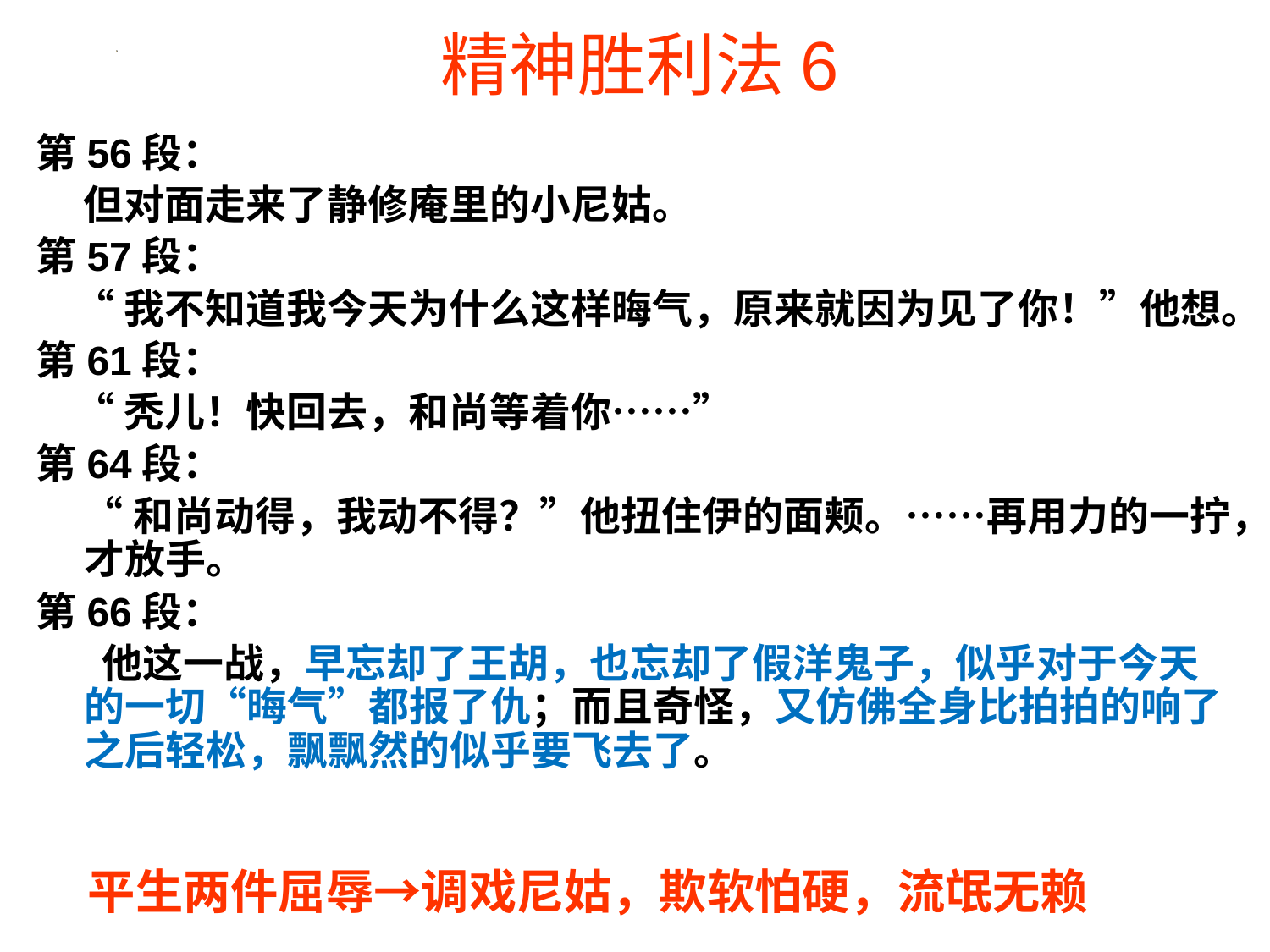

# 精神胜利法6
第56段：
    但对面走来了静修庵里的小尼姑。
第57段：
    “我不知道我今天为什么这样晦气，原来就因为见了你！”他想。
第61段：
    “秃儿！快回去，和尚等着你……”
第64段：
     “和尚动得，我动不得？”他扭住伊的面颊。……再用力的一拧，才放手。
第66段：
      他这一战，早忘却了王胡，也忘却了假洋鬼子，似乎对于今天的一切“晦气”都报了仇；而且奇怪，又仿佛全身比拍拍的响了之后轻松，飘飘然的似乎要飞去了。
平生两件屈辱→调戏尼姑，欺软怕硬，流氓无赖